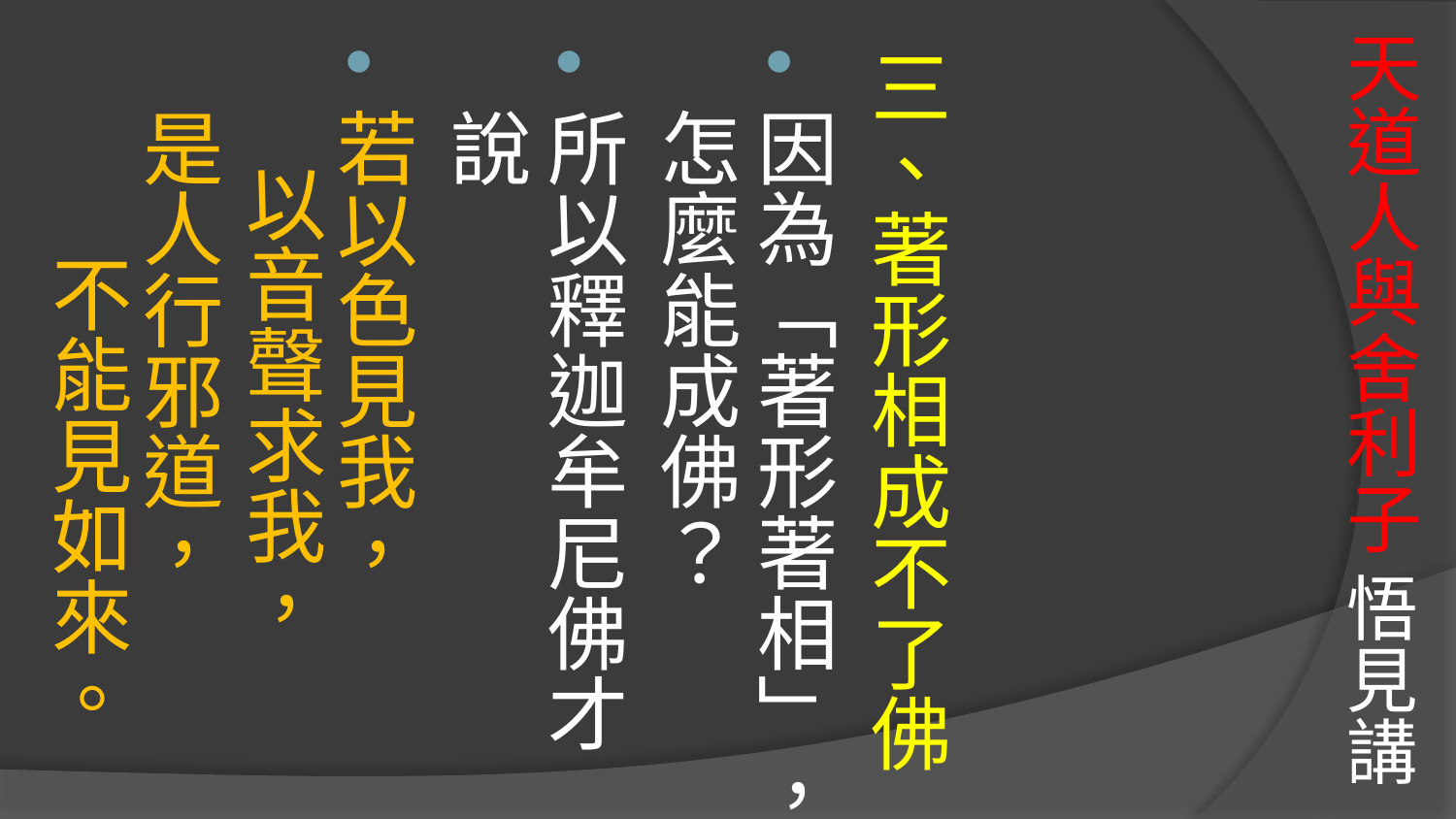

# 天道人與舍利子 悟見講
三、著形相成不了佛
因為「著形著相」，怎麼能成佛？
所以釋迦牟尼佛才說
若以色見我，              以音聲求我，
是人行邪道，                   不能見如來。